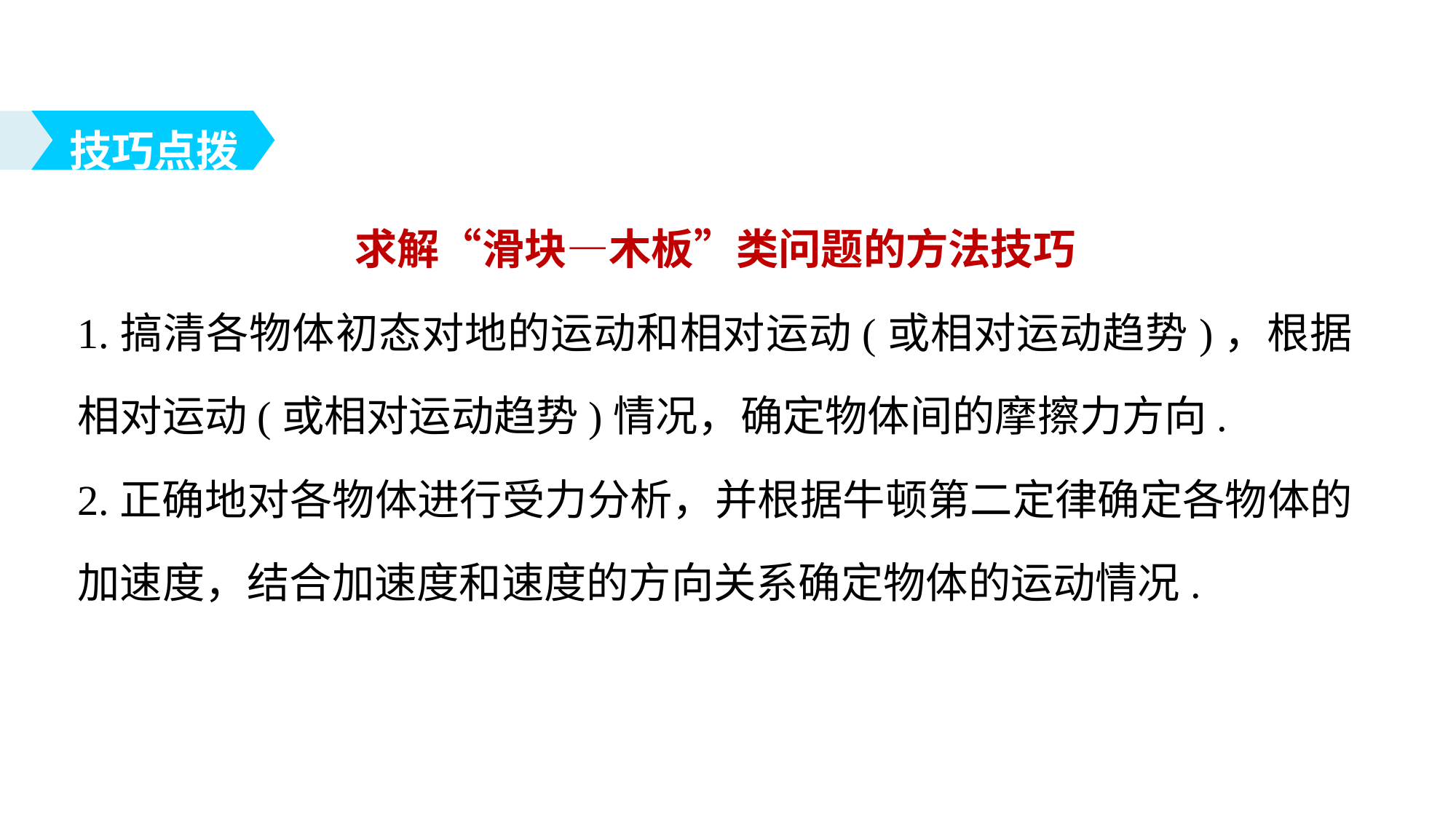

技巧点拨

求解“滑块—木板”类问题的方法技巧
1.搞清各物体初态对地的运动和相对运动(或相对运动趋势)，根据相对运动(或相对运动趋势)情况，确定物体间的摩擦力方向.
2.正确地对各物体进行受力分析，并根据牛顿第二定律确定各物体的加速度，结合加速度和速度的方向关系确定物体的运动情况.